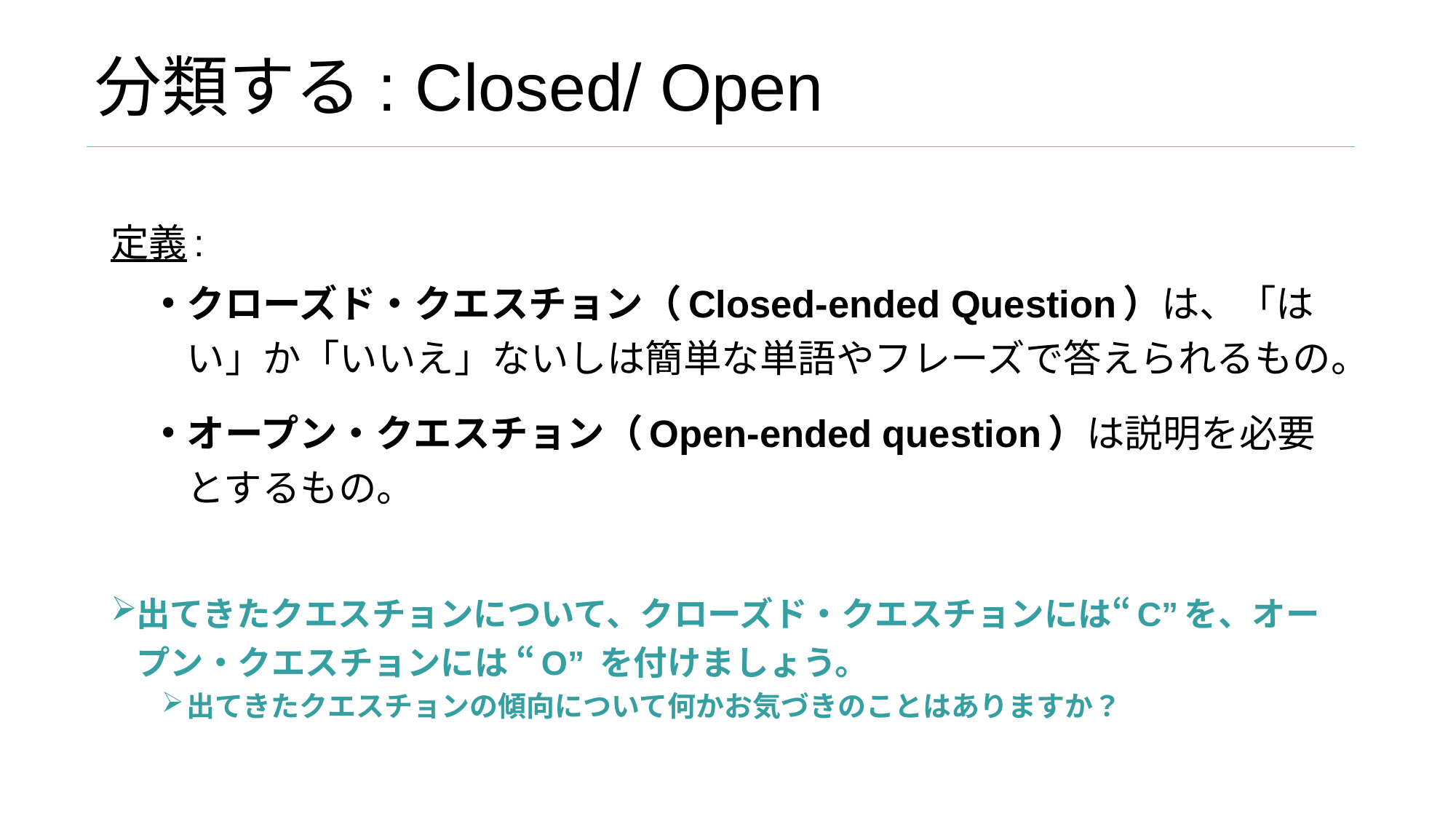

# 分類する: Closed/ Open
定義:
クローズド・クエスチョン（Closed-ended Question）は、「はい」か「いいえ」ないしは簡単な単語やフレーズで答えられるもの。
オープン・クエスチョン（Open-ended question）は説明を必要とするもの。

出てきたクエスチョンについて、クローズド・クエスチョンには“C”を、オープン・クエスチョンには “O” を付けましょう。
出てきたクエスチョンの傾向について何かお気づきのことはありますか？